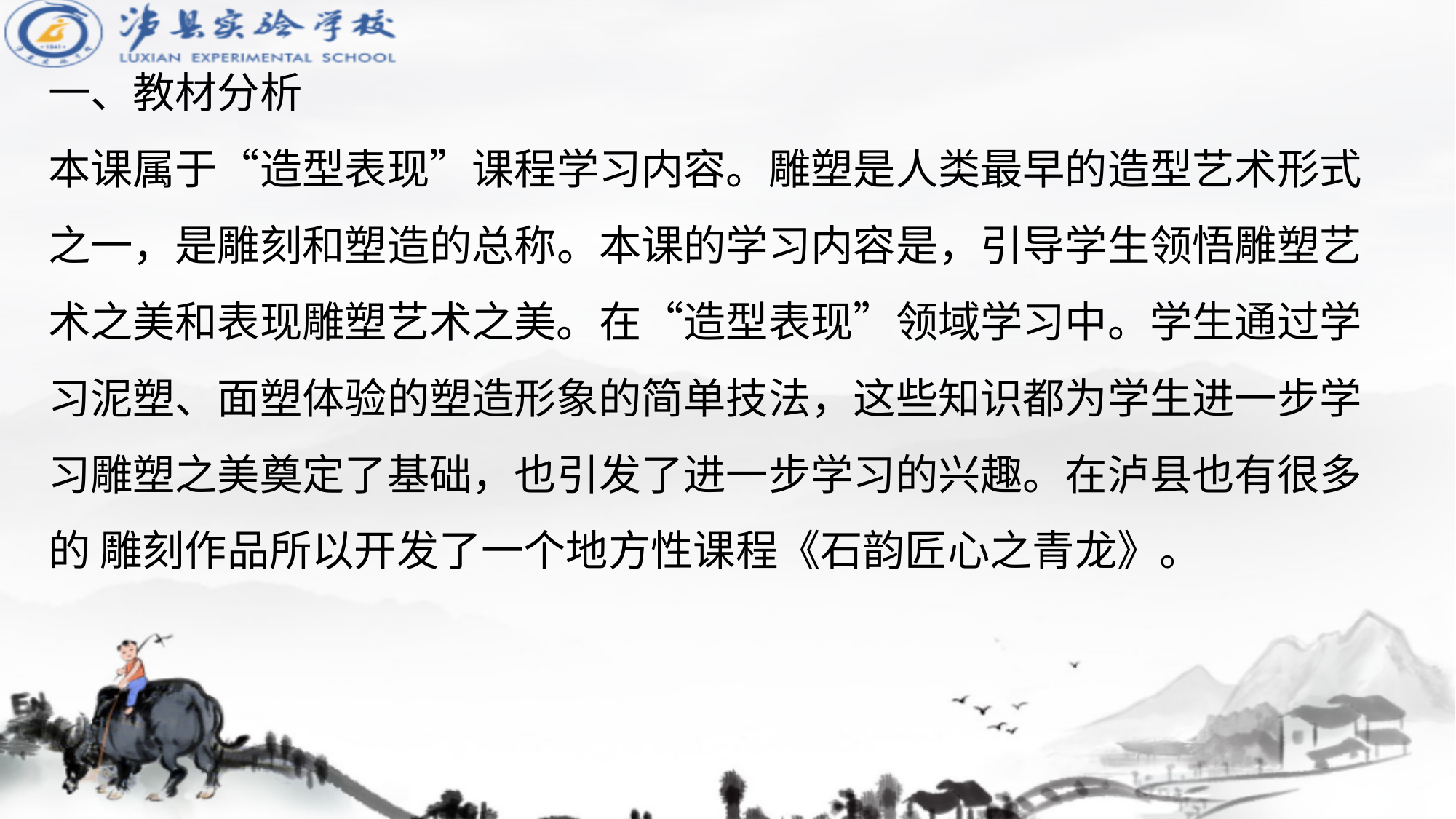

一、教材分析本课属于“造型表现”课程学习内容。雕塑是人类最早的造型艺术形式之一，是雕刻和塑造的总称。本课的学习内容是，引导学生领悟雕塑艺术之美和表现雕塑艺术之美。在“造型表现”领域学习中。学生通过学习泥塑、面塑体验的塑造形象的简单技法，这些知识都为学生进一步学习雕塑之美奠定了基础，也引发了进一步学习的兴趣。在泸县也有很多的 雕刻作品所以开发了一个地方性课程《石韵匠心之青龙》。